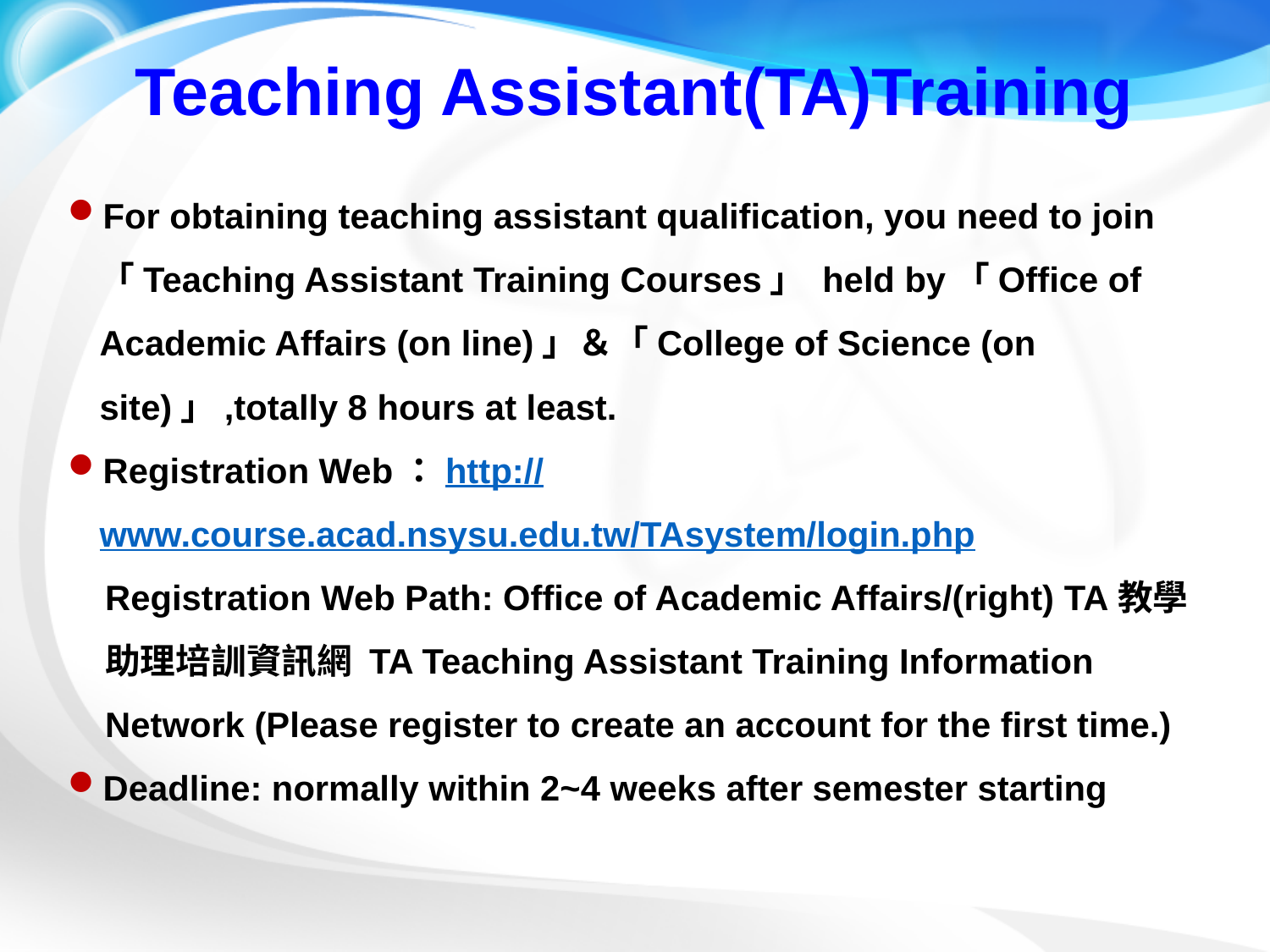

# Teaching Assistant(TA)Training
For obtaining teaching assistant qualification, you need to join 「Teaching Assistant Training Courses」 held by「Office of Academic Affairs (on line)」＆「College of Science (on site)」,totally 8 hours at least.
Registration Web：http://www.course.acad.nsysu.edu.tw/TAsystem/login.php
Registration Web Path: Office of Academic Affairs/(right) TA教學助理培訓資訊網 TA Teaching Assistant Training Information Network (Please register to create an account for the first time.)
Deadline: normally within 2~4 weeks after semester starting